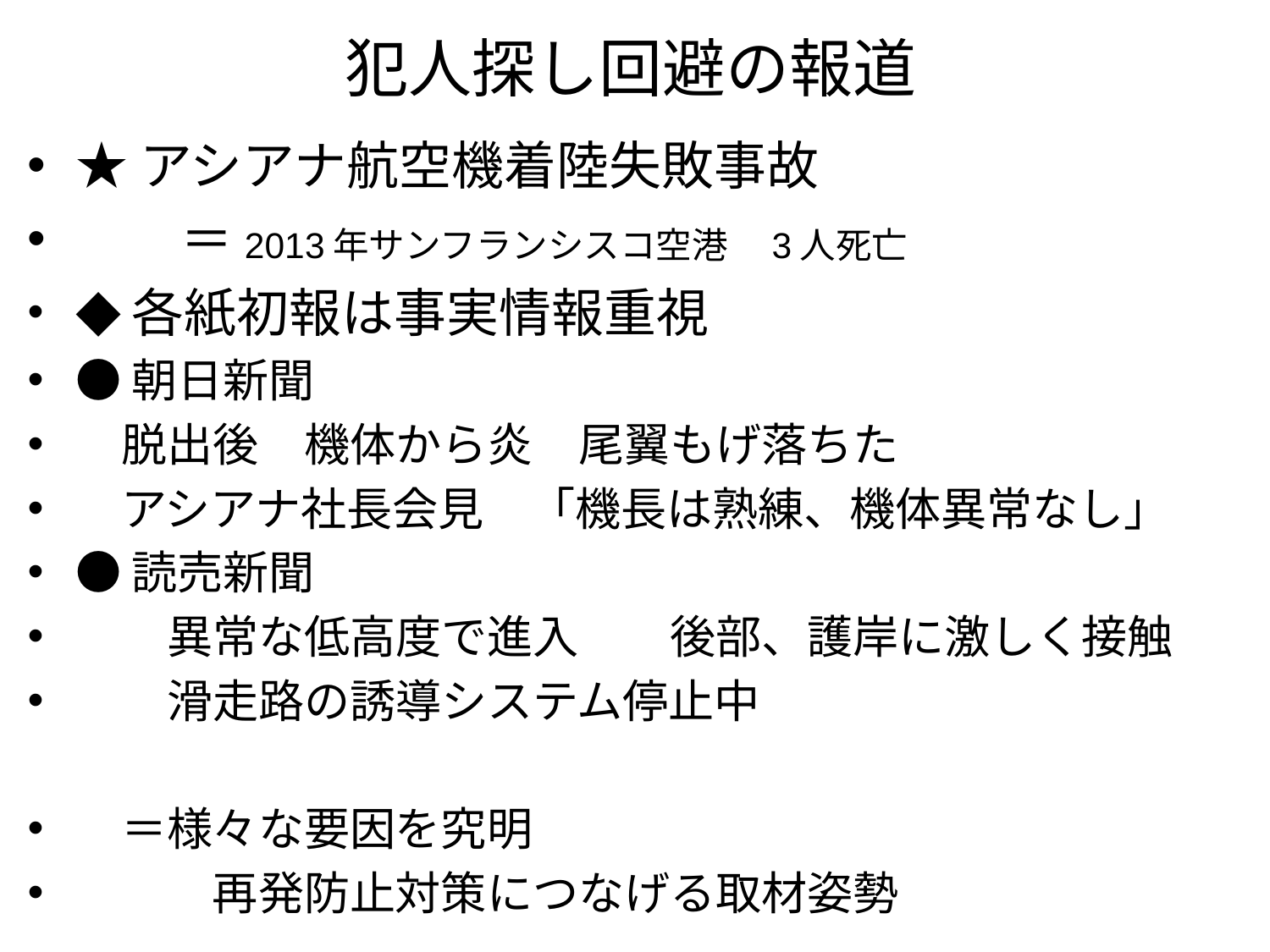

# 犯人探し回避の報道
★アシアナ航空機着陸失敗事故
　　＝2013年サンフランシスコ空港　3人死亡
◆各紙初報は事実情報重視
●朝日新聞
　脱出後　機体から炎　尾翼もげ落ちた
　アシアナ社長会見　「機長は熟練、機体異常なし」
●読売新聞
　　異常な低高度で進入　　後部、護岸に激しく接触
　　滑走路の誘導システム停止中

　＝様々な要因を究明
　　　再発防止対策につなげる取材姿勢